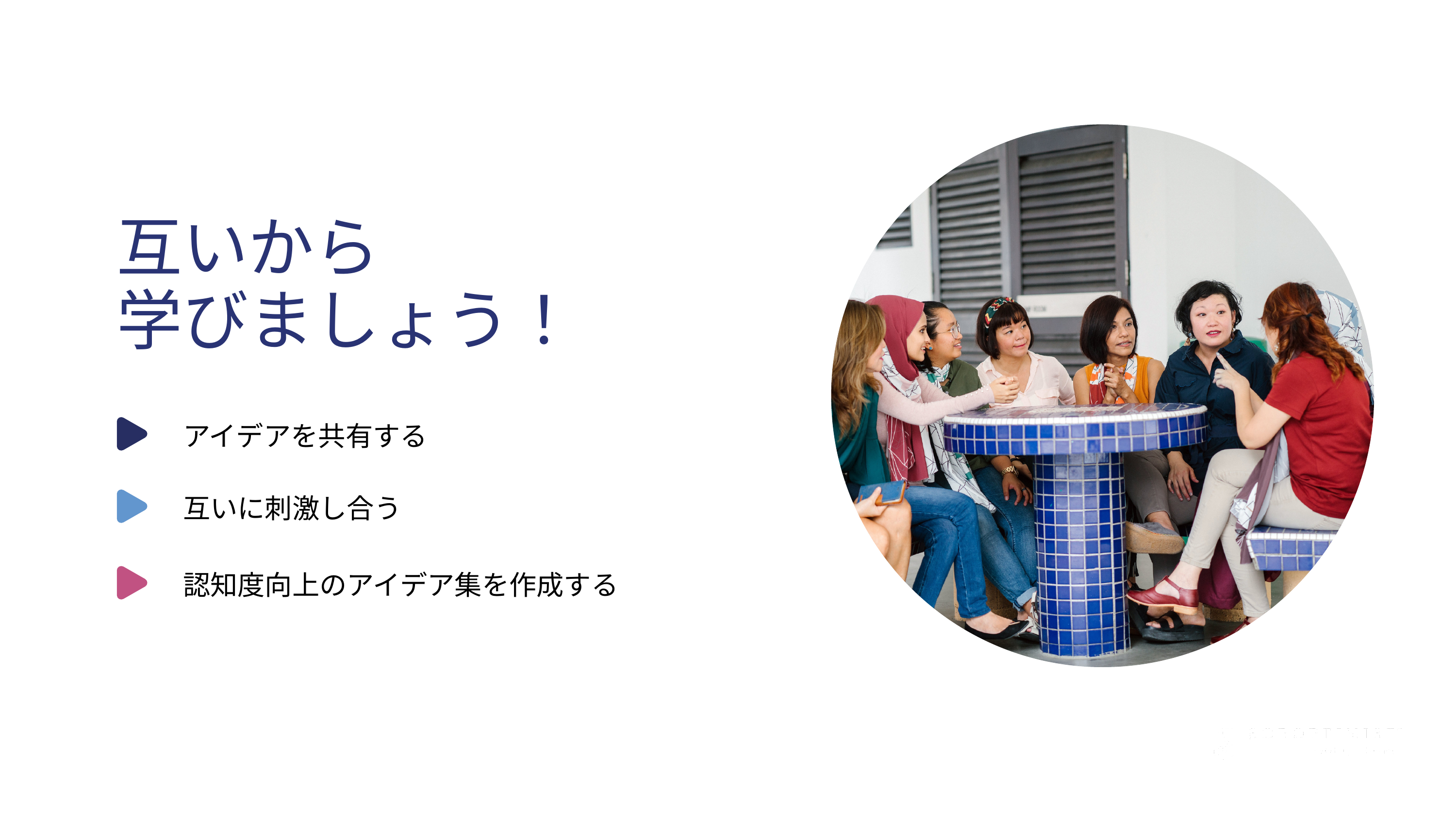

互いから
学びましょう！

アイデアを共有する

互いに刺激し合う

認知度向上のアイデア集を作成する